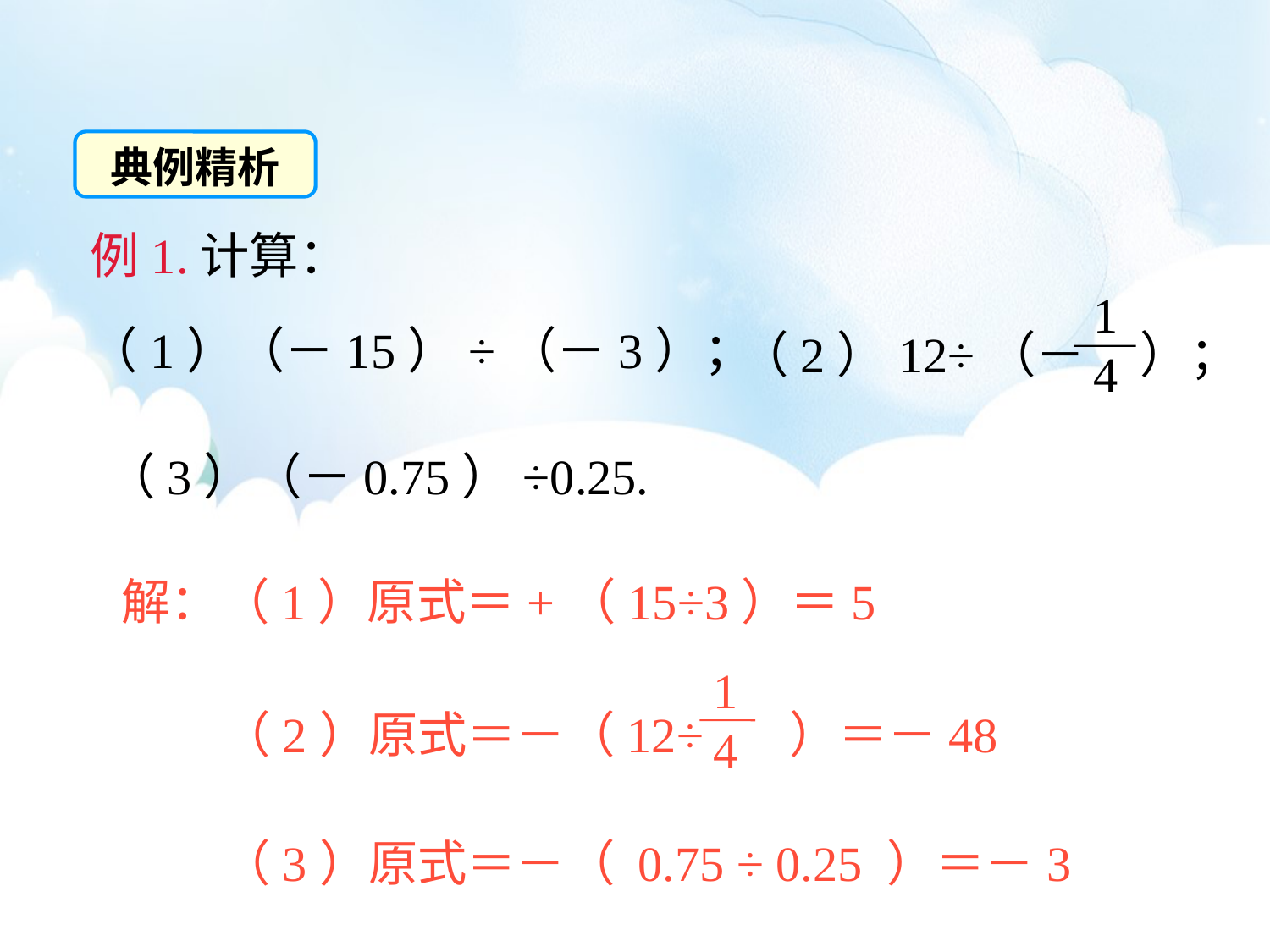

典例精析
例1.计算：
1
4

（2）12÷（－     ）；
（1）（－15）÷（－3）；
（3）（－0.75）÷0.25.
解：（1）原式＝+（15÷3）＝5
1
4

        （2）原式＝－（12÷      ）＝－48
        （3）原式＝－（ 0.75 ÷ 0.25 ）＝－3